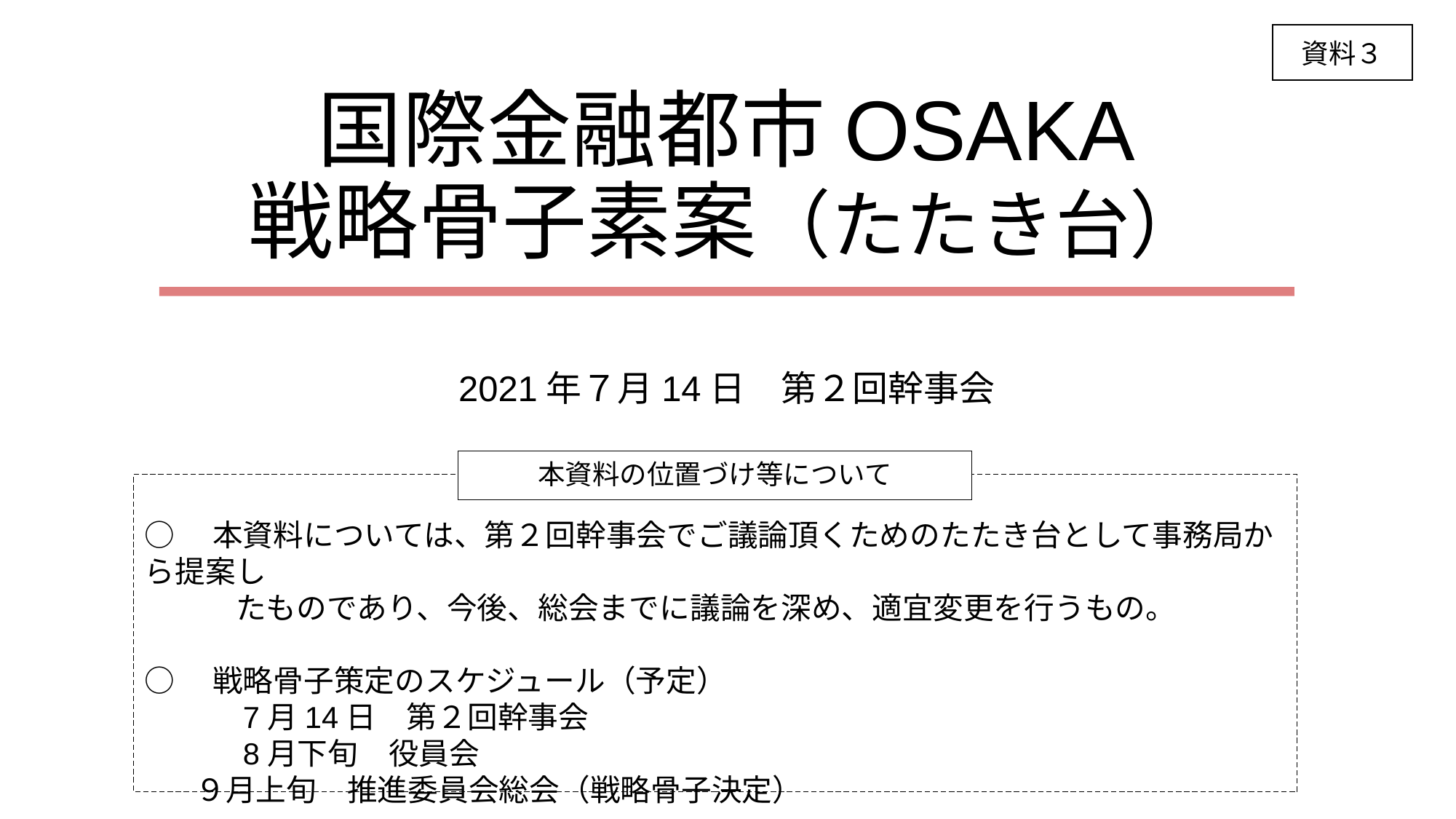

資料３
# 国際金融都市OSAKA 戦略骨子素案（たたき台）
2021年７月14日　第２回幹事会
本資料の位置づけ等について

○　本資料については、第２回幹事会でご議論頂くためのたたき台として事務局から提案し
　　　たものであり、今後、総会までに議論を深め、適宜変更を行うもの。

○　戦略骨子策定のスケジュール（予定）
　　　7月14日　第２回幹事会
　　　8月下旬　役員会
　   ９月上旬　推進委員会総会（戦略骨子決定）